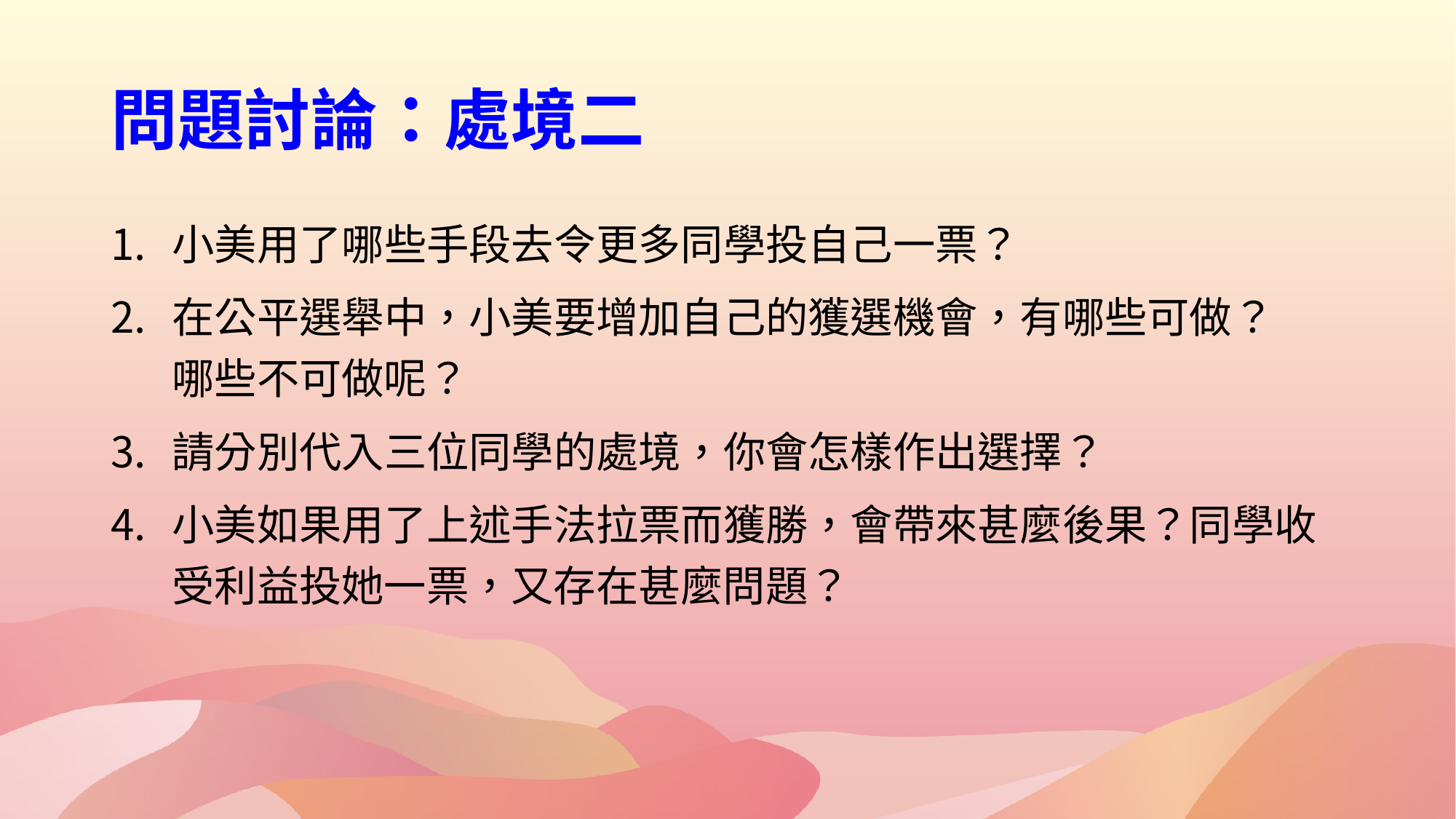

# 問題討論：處境二
小美用了哪些手段去令更多同學投自己一票？
在公平選舉中，小美要增加自己的獲選機會，有哪些可做？
　  哪些不可做呢？
請分別代入三位同學的處境，你會怎樣作出選擇？
小美如果用了上述手法拉票而獲勝，會帶來甚麼後果？同學收
　  受利益投她一票，又存在甚麼問題？